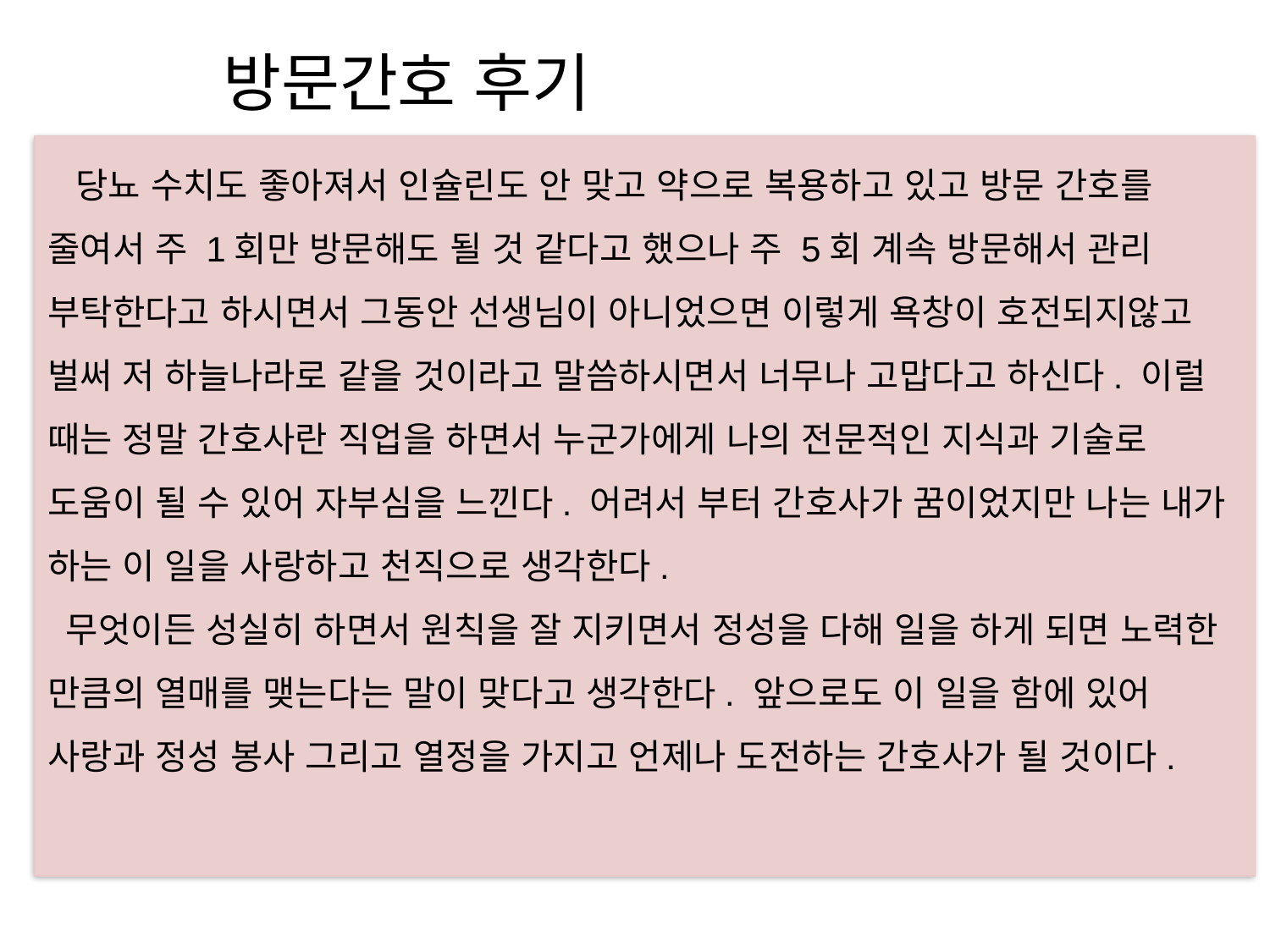

방문간호 후기
  당뇨 수치도 좋아져서 인슐린도 안 맞고 약으로 복용하고 있고 방문 간호를 줄여서 주 1회만 방문해도 될 것 같다고 했으나 주 5회 계속 방문해서 관리 부탁한다고 하시면서 그동안 선생님이 아니었으면 이렇게 욕창이 호전되지않고 벌써 저 하늘나라로 같을 것이라고 말씀하시면서 너무나 고맙다고 하신다. 이럴 때는 정말 간호사란 직업을 하면서 누군가에게 나의 전문적인 지식과 기술로 도움이 될 수 있어 자부심을 느낀다. 어려서 부터 간호사가 꿈이었지만 나는 내가 하는 이 일을 사랑하고 천직으로 생각한다.
 무엇이든 성실히 하면서 원칙을 잘 지키면서 정성을 다해 일을 하게 되면 노력한 만큼의 열매를 맺는다는 말이 맞다고 생각한다. 앞으로도 이 일을 함에 있어 사랑과 정성 봉사 그리고 열정을 가지고 언제나 도전하는 간호사가 될 것이다.